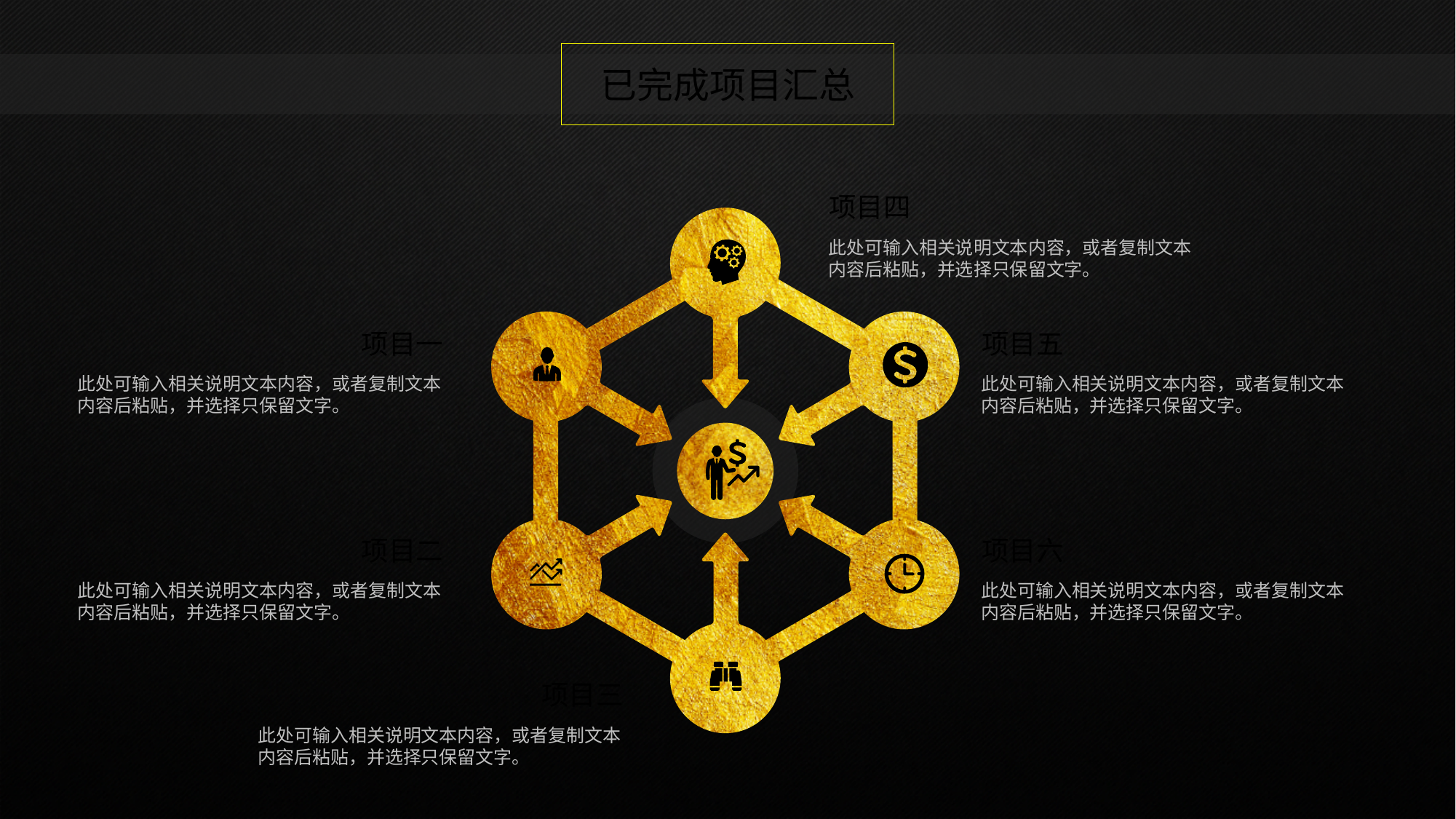

已完成项目汇总

项目四

此处可输入相关说明文本内容，或者复制文本内容后粘贴，并选择只保留文字。

项目一
项目五

此处可输入相关说明文本内容，或者复制文本内容后粘贴，并选择只保留文字。
此处可输入相关说明文本内容，或者复制文本内容后粘贴，并选择只保留文字。

项目二
项目六

此处可输入相关说明文本内容，或者复制文本内容后粘贴，并选择只保留文字。
此处可输入相关说明文本内容，或者复制文本内容后粘贴，并选择只保留文字。

项目三
此处可输入相关说明文本内容，或者复制文本内容后粘贴，并选择只保留文字。